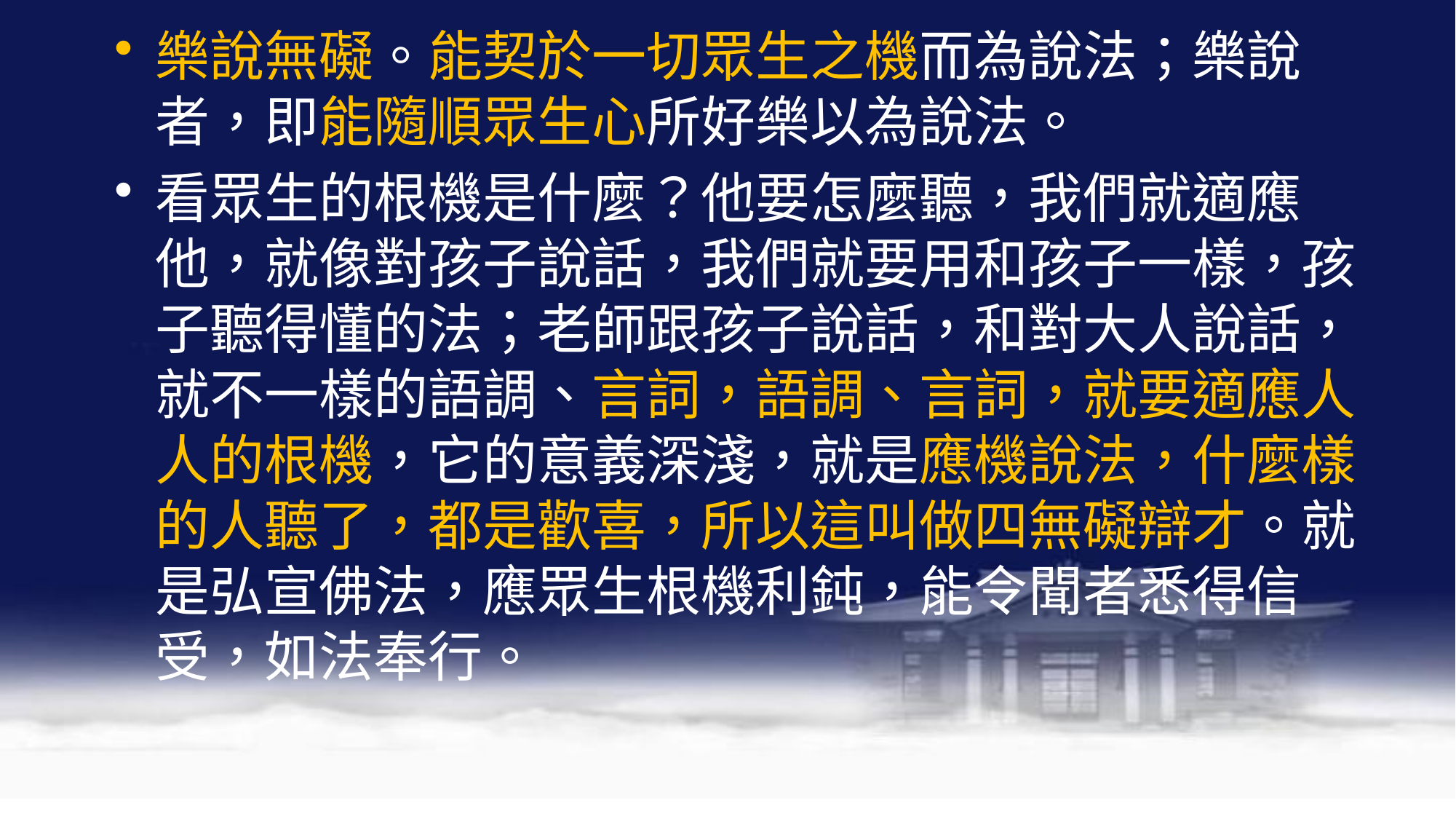

樂說無礙。能契於一切眾生之機而為說法；樂說者，即能隨順眾生心所好樂以為說法。
看眾生的根機是什麼？他要怎麼聽，我們就適應他，就像對孩子說話，我們就要用和孩子一樣，孩子聽得懂的法；老師跟孩子說話，和對大人說話，就不一樣的語調、言詞，語調、言詞，就要適應人人的根機，它的意義深淺，就是應機說法，什麼樣的人聽了，都是歡喜，所以這叫做四無礙辯才。就是弘宣佛法，應眾生根機利鈍，能令聞者悉得信受，如法奉行。